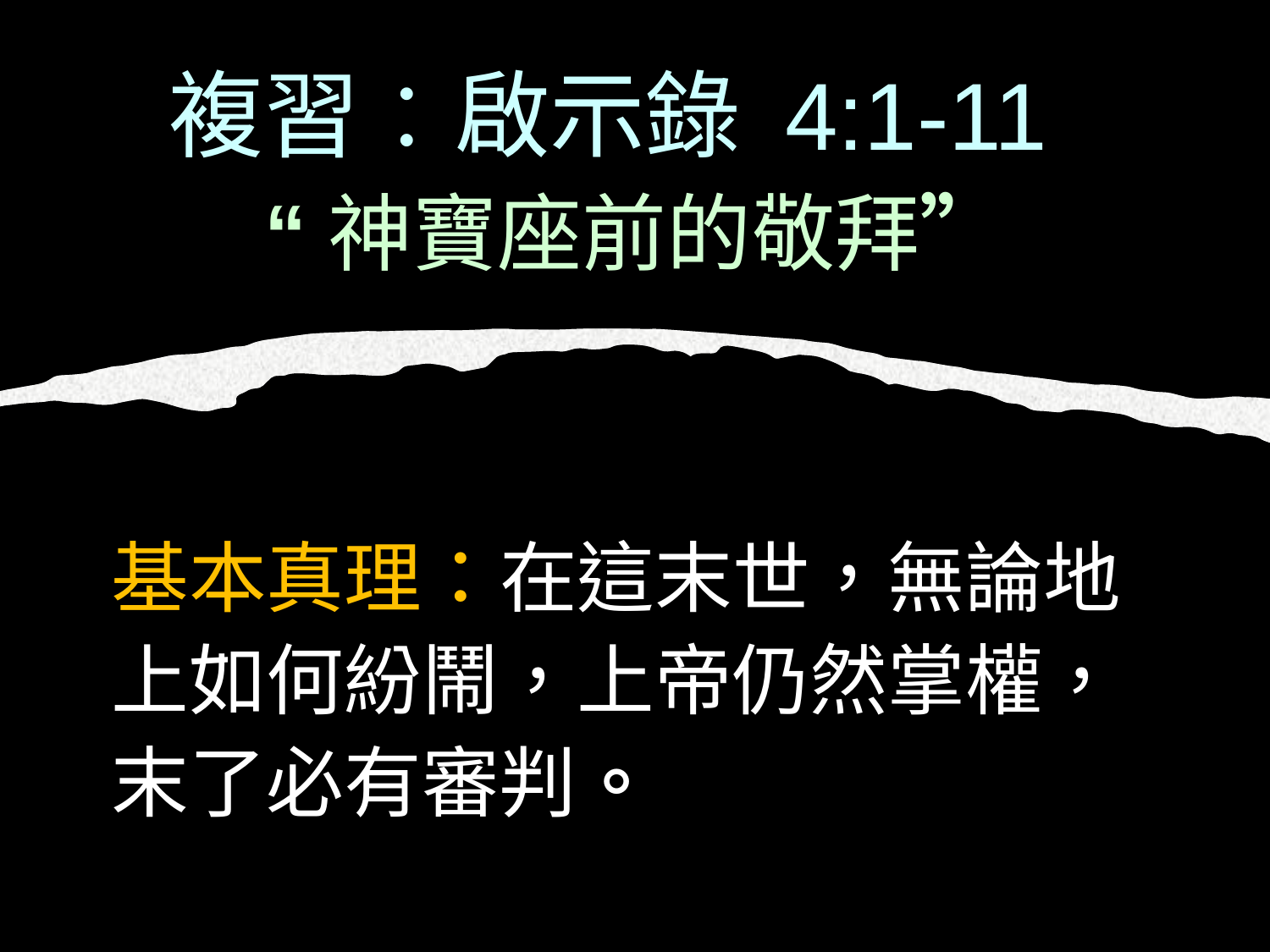

# 複習：啟示錄 4:1-11 “神寶座前的敬拜”

基本真理：在這末世，無論地上如何紛鬧，上帝仍然掌權，末了必有審判。